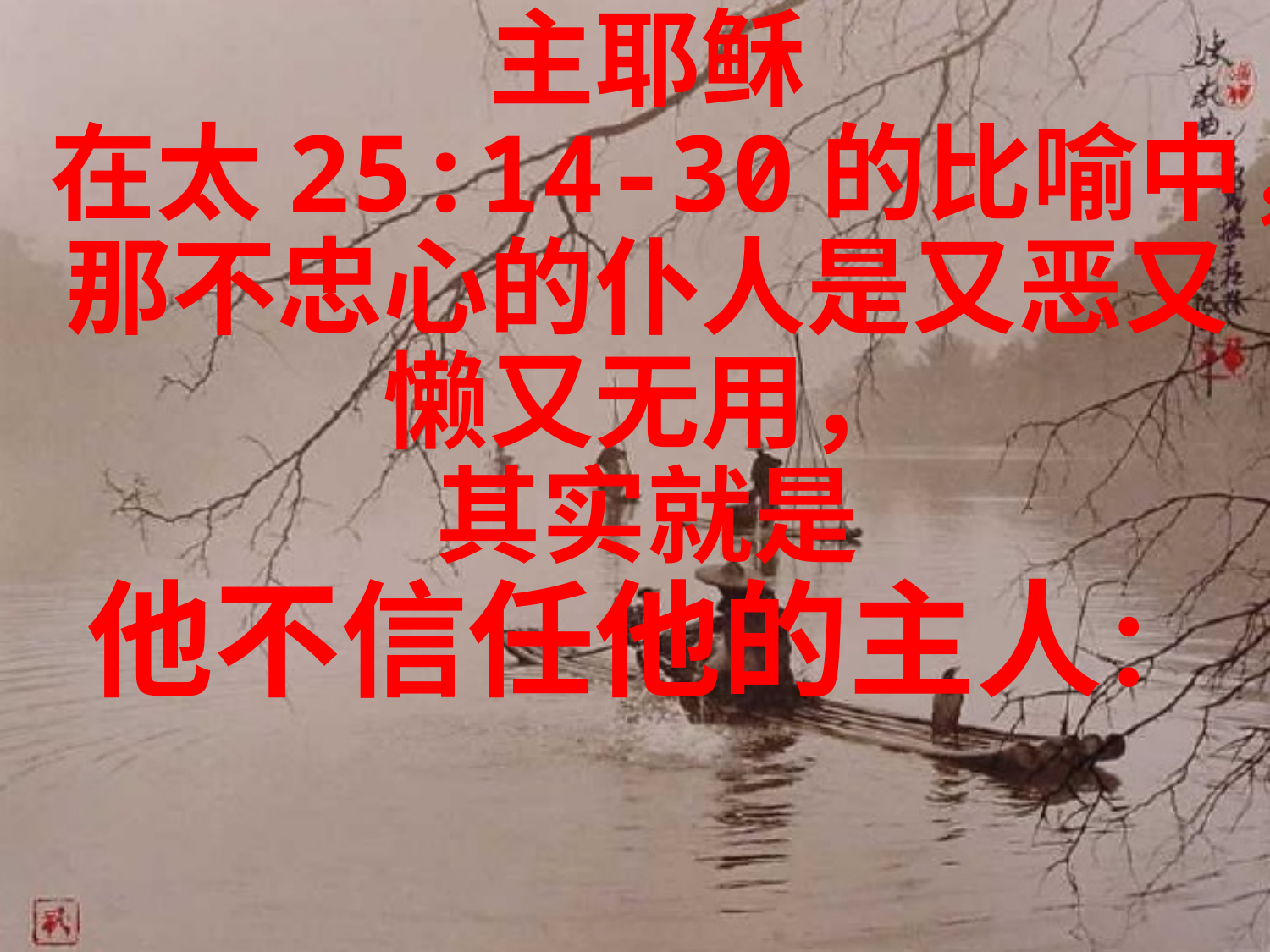

主耶稣
在太25:14-30的比喻中，那不忠心的仆人是又恶又懒又无用，
其实就是
他不信任他的主人：